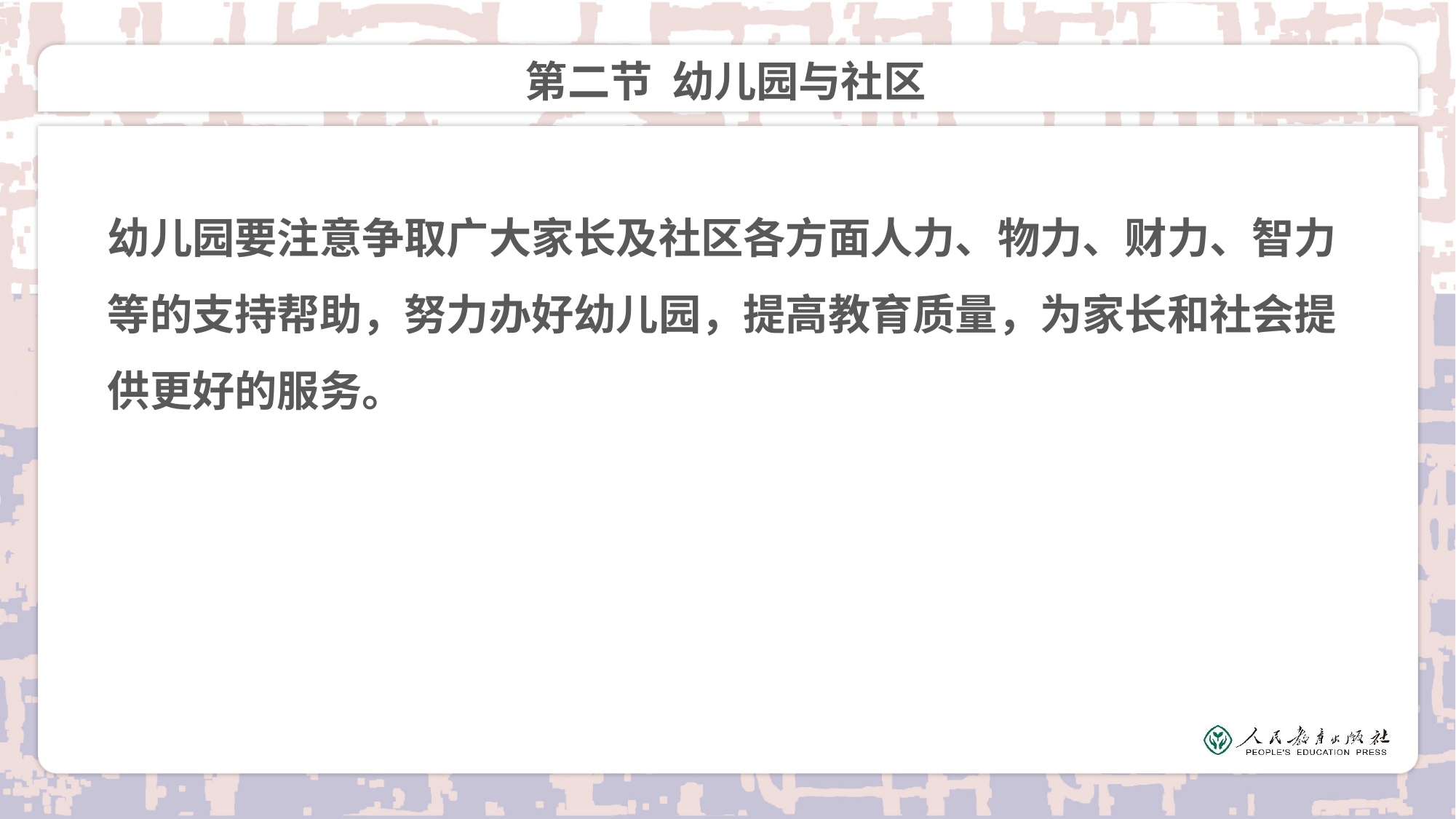

# 第二节  幼儿园与社区
幼儿园要注意争取广大家长及社区各方面人力、物力、财力、智力等的支持帮助，努力办好幼儿园，提高教育质量，为家长和社会提供更好的服务。